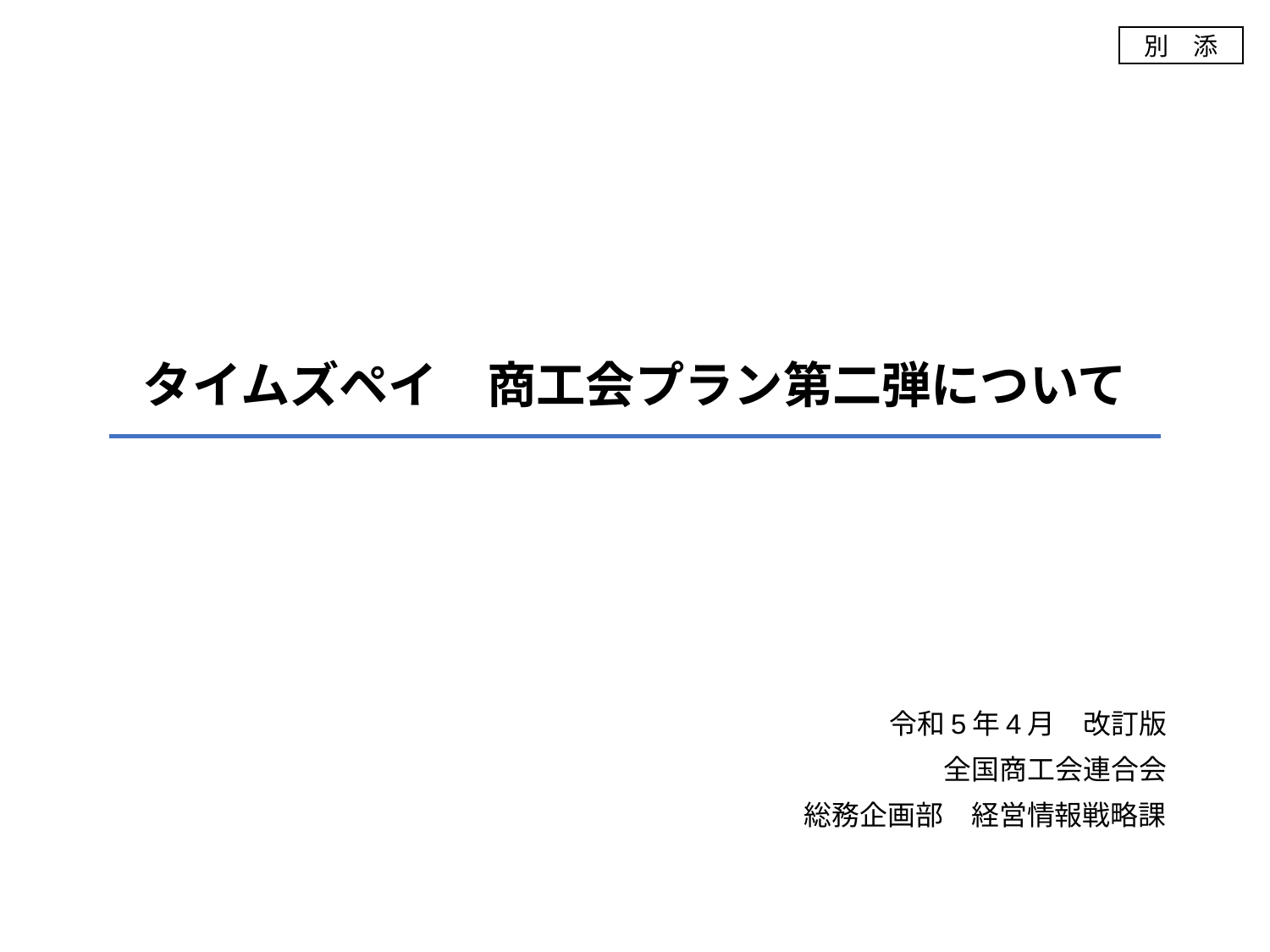

別　添
# タイムズペイ　商工会プラン第二弾について
令和5年4月　改訂版
全国商工会連合会
総務企画部　経営情報戦略課